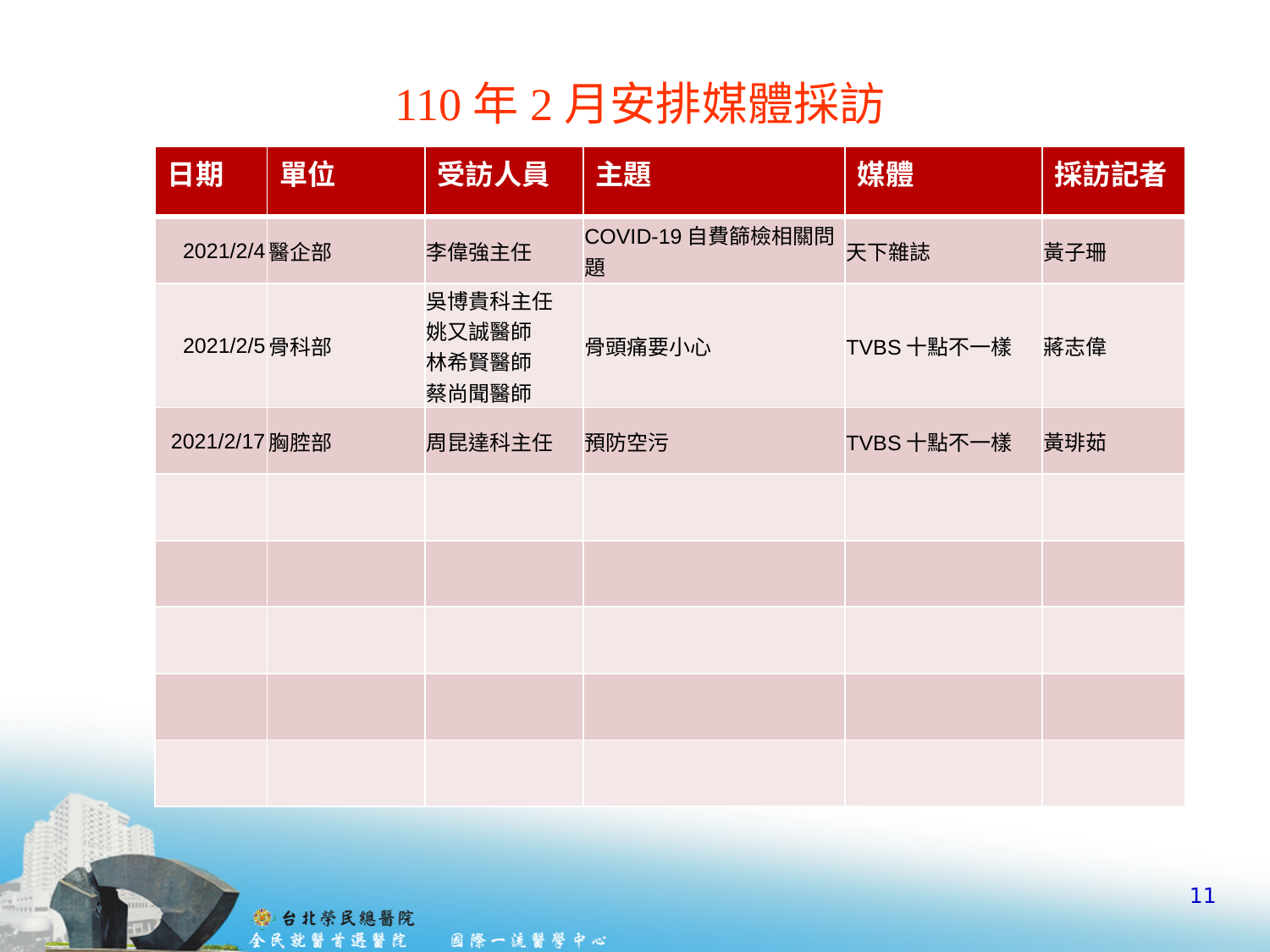

# 110年2月安排媒體採訪
| 日期 | 單位 | 受訪人員 | 主題 | 媒體 | 採訪記者 |
| --- | --- | --- | --- | --- | --- |
| 2021/2/4 | 醫企部 | 李偉強主任 | COVID-19自費篩檢相關問題 | 天下雜誌 | 黃子珊 |
| 2021/2/5 | 骨科部 | 吳博貴科主任 姚又誠醫師 林希賢醫師 蔡尚聞醫師 | 骨頭痛要小心 | TVBS十點不一樣 | 蔣志偉 |
| 2021/2/17 | 胸腔部 | 周昆達科主任 | 預防空污 | TVBS十點不一樣 | 黃琲茹 |
|  |  |  |  |  |  |
|  |  |  |  |  |  |
|  |  |  |  |  |  |
|  |  |  |  |  |  |
|  |  |  |  |  |  |
11